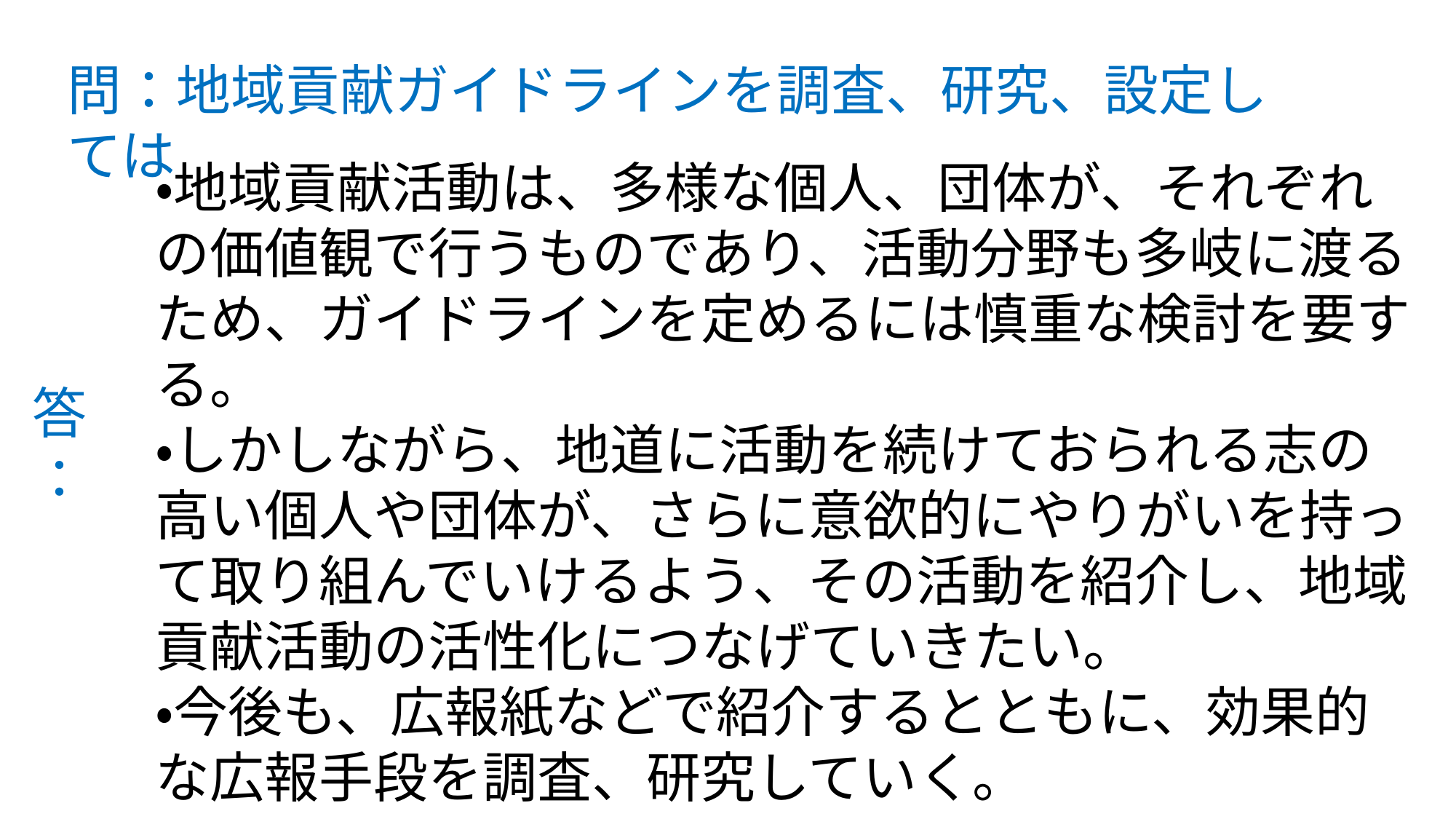

問：地域貢献ガイドラインを調査、研究、設定しては
・地域貢献活動は、多様な個人、団体が、それぞれの価値観で行うものであり、活動分野も多岐に渡るため、ガイドラインを定めるには慎重な検討を要する。
・しかしながら、地道に活動を続けておられる志の高い個人や団体が、さらに意欲的にやりがいを持って取り組んでいけるよう、その活動を紹介し、地域貢献活動の活性化につなげていきたい。
・今後も、広報紙などで紹介するとともに、効果的な広報手段を調査、研究していく。
答：